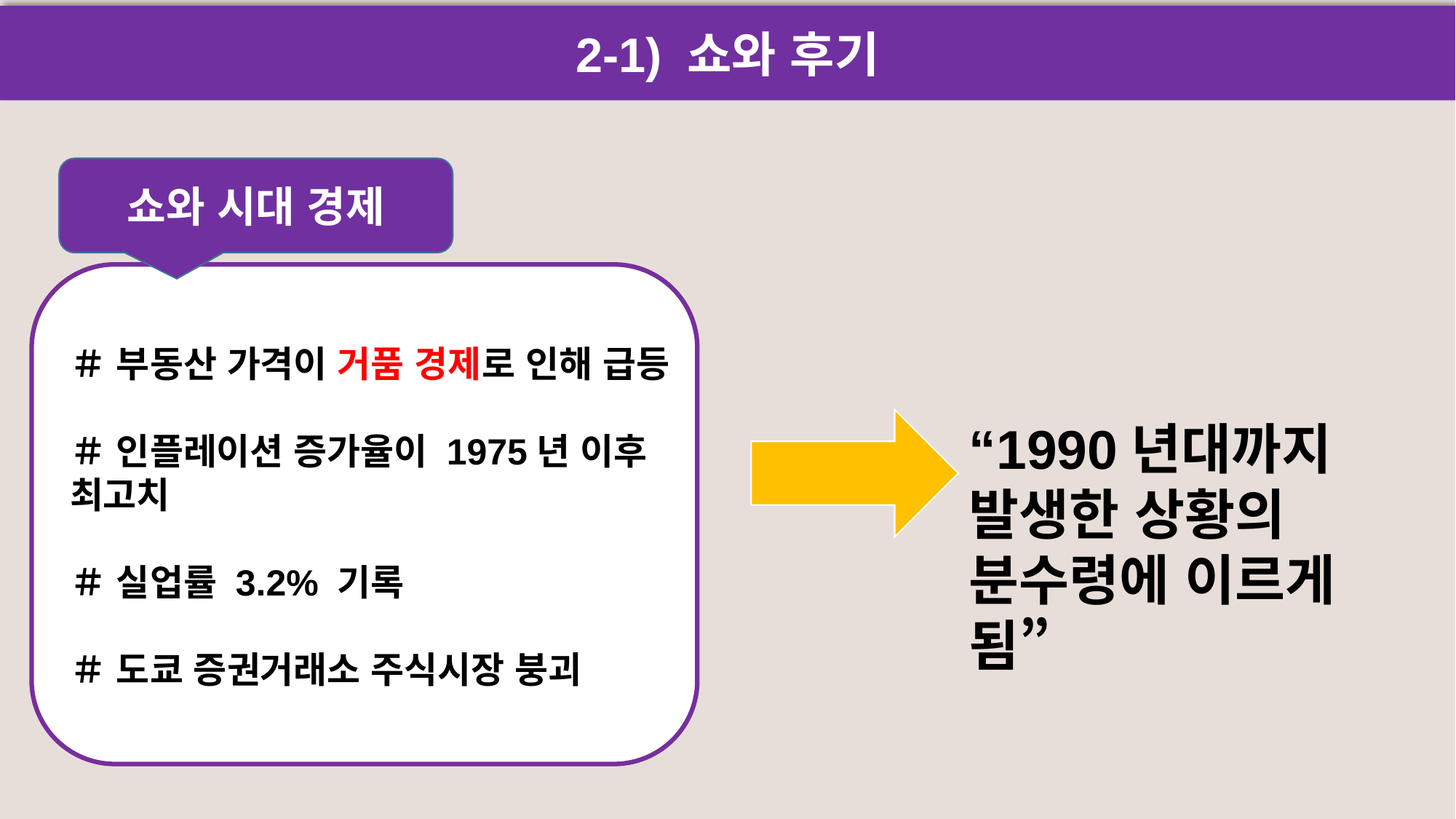

2-1) 쇼와 후기
쇼와 시대 경제

＃ 부동산 가격이 거품 경제로 인해 급등

＃ 인플레이션 증가율이 1975년 이후
최고치

＃ 실업률 3.2% 기록

＃ 도쿄 증권거래소 주식시장 붕괴

“1990년대까지 발생한 상황의 분수령에 이르게 됨”